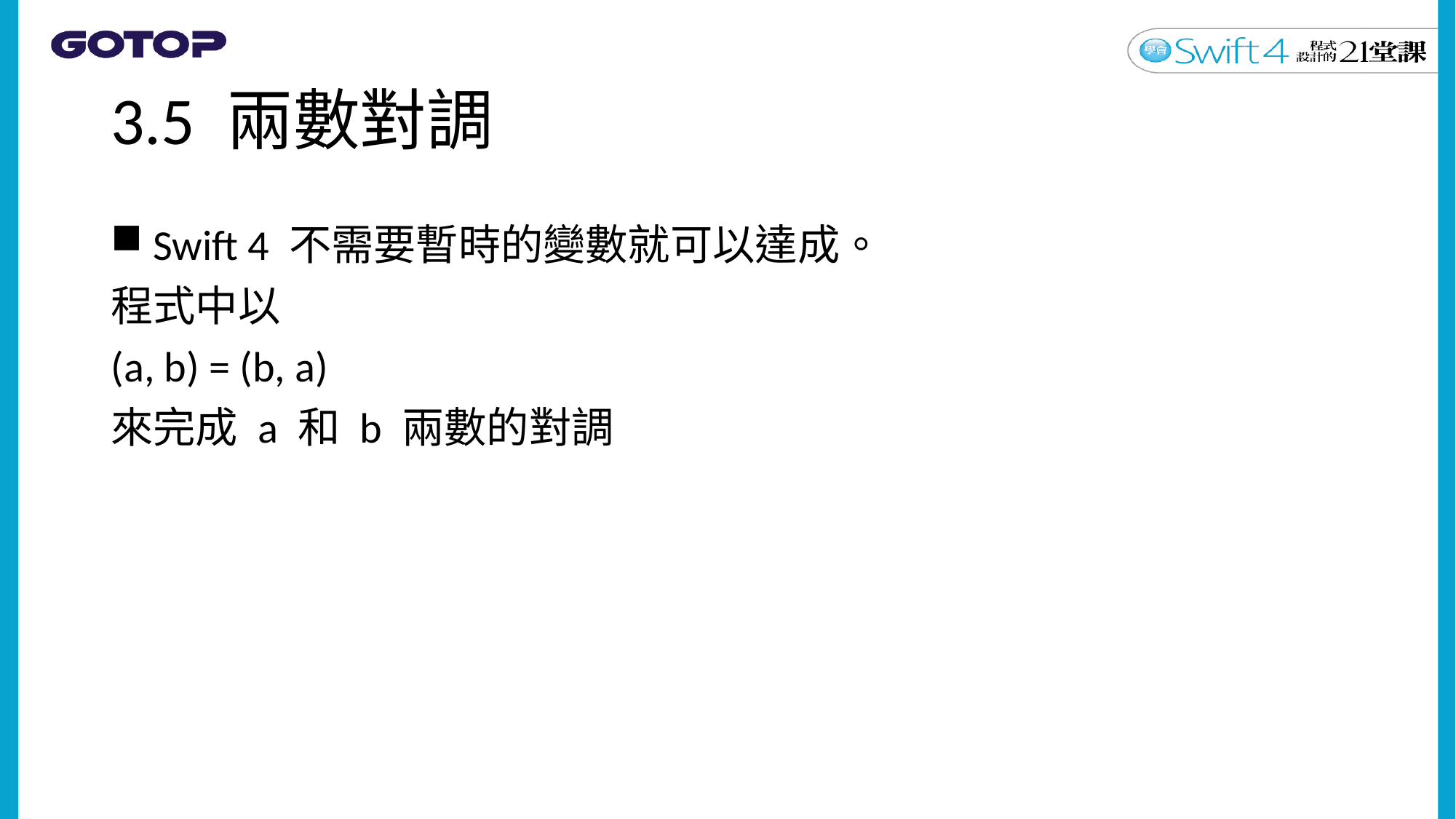

# 3.5 兩數對調
 Swift 4 不需要暫時的變數就可以達成。
程式中以
(a, b) = (b, a)
來完成 a 和 b 兩數的對調